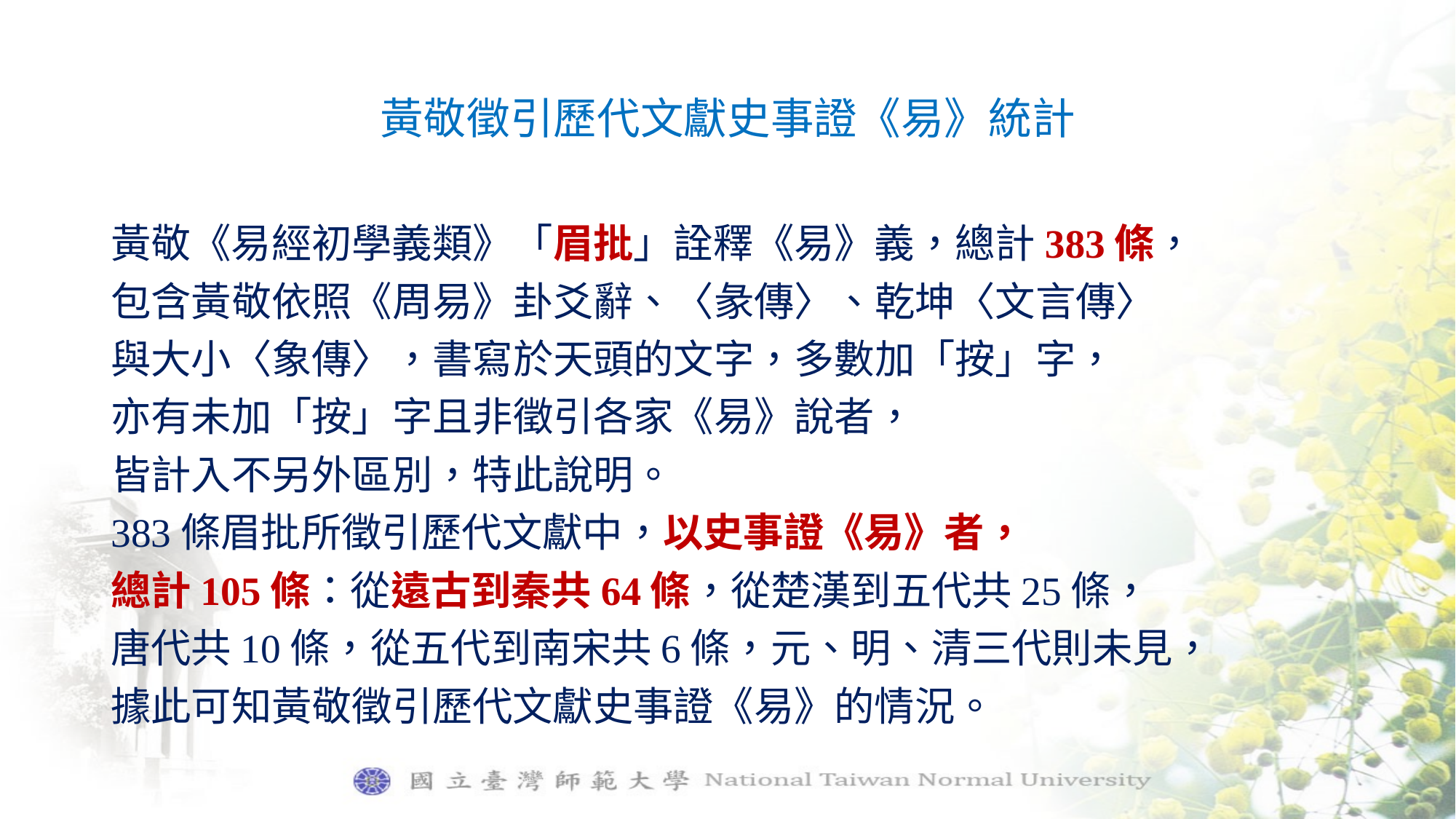

# 黃敬徵引歷代文獻史事證《易》統計
黃敬《易經初學義類》「眉批」詮釋《易》義，總計383條，
包含黃敬依照《周易》卦爻辭、〈彖傳〉、乾坤〈文言傳〉
與大小〈象傳〉，書寫於天頭的文字，多數加「按」字，
亦有未加「按」字且非徵引各家《易》說者，
皆計入不另外區別，特此說明。
383條眉批所徵引歷代文獻中，以史事證《易》者，
總計105條：從遠古到秦共64條，從楚漢到五代共25條，
唐代共10條，從五代到南宋共6條，元、明、清三代則未見，
據此可知黃敬徵引歷代文獻史事證《易》的情況。